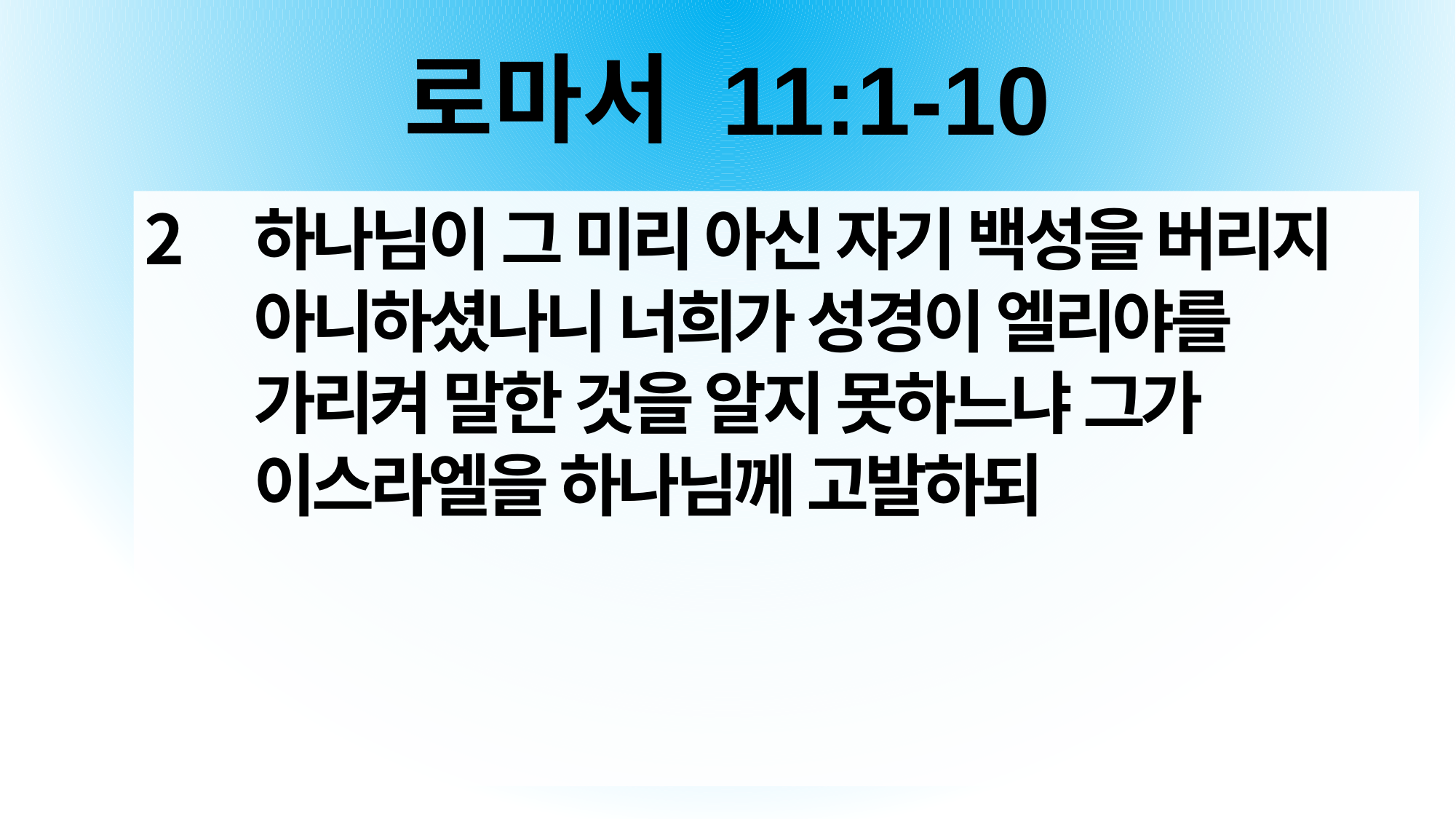

# 로마서 11:1-10
하나님이 그 미리 아신 자기 백성을 버리지 아니하셨나니 너희가 성경이 엘리야를 가리켜 말한 것을 알지 못하느냐 그가 이스라엘을 하나님께 고발하되